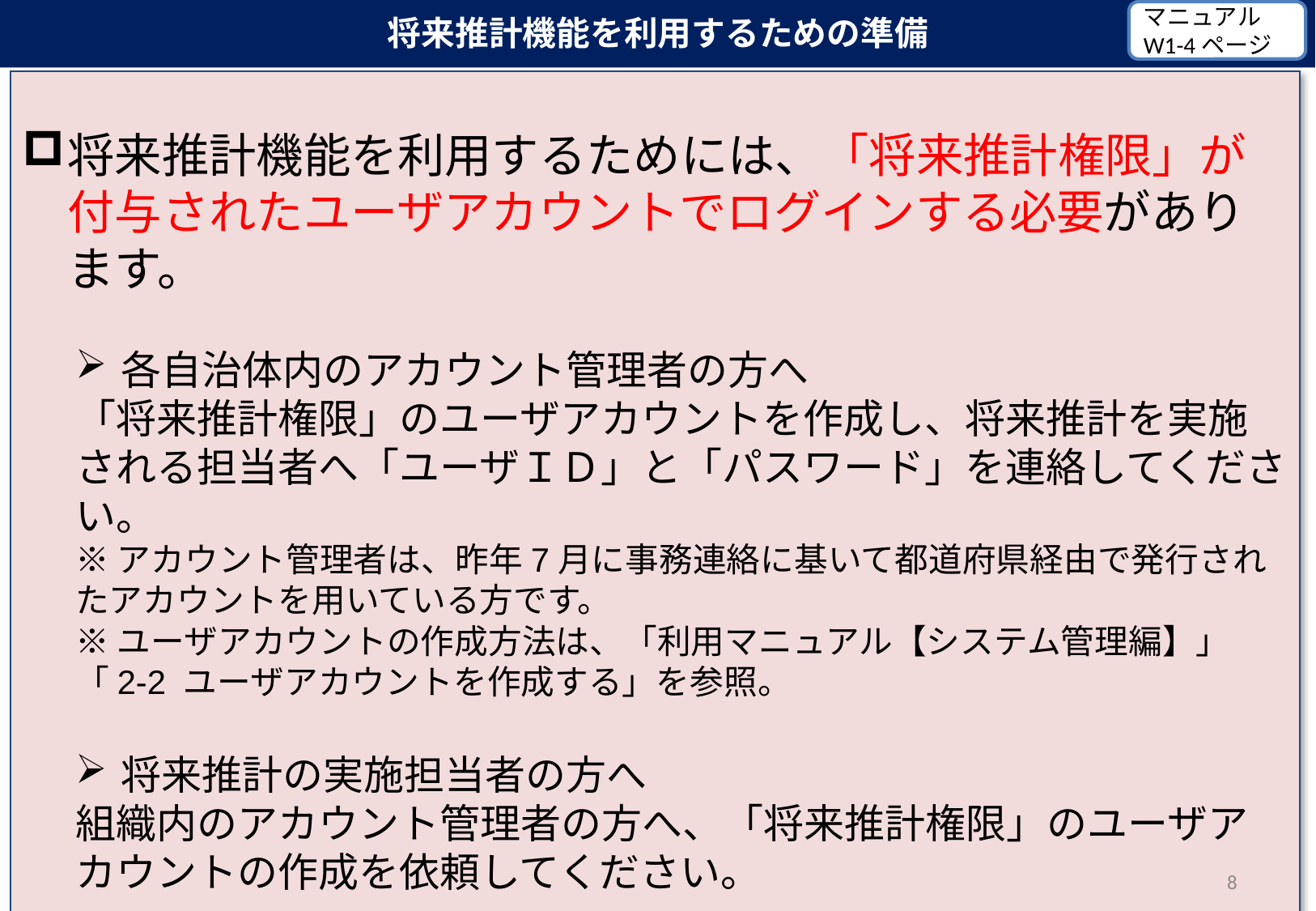

将来推計機能を利用するための準備
マニュアル W1-4ページ

将来推計機能を利用するためには、「将来推計権限」が付与されたユーザアカウントでログインする必要があります。

各自治体内のアカウント管理者の方へ
「将来推計権限」のユーザアカウントを作成し、将来推計を実施される担当者へ「ユーザＩＤ」と「パスワード」を連絡してください。
※アカウント管理者は、昨年7月に事務連絡に基いて都道府県経由で発行されたアカウントを用いている方です。
※ユーザアカウントの作成方法は、「利用マニュアル【システム管理編】」「2-2 ユーザアカウントを作成する」を参照。

将来推計の実施担当者の方へ
組織内のアカウント管理者の方へ、「将来推計権限」のユーザアカウントの作成を依頼してください。

8